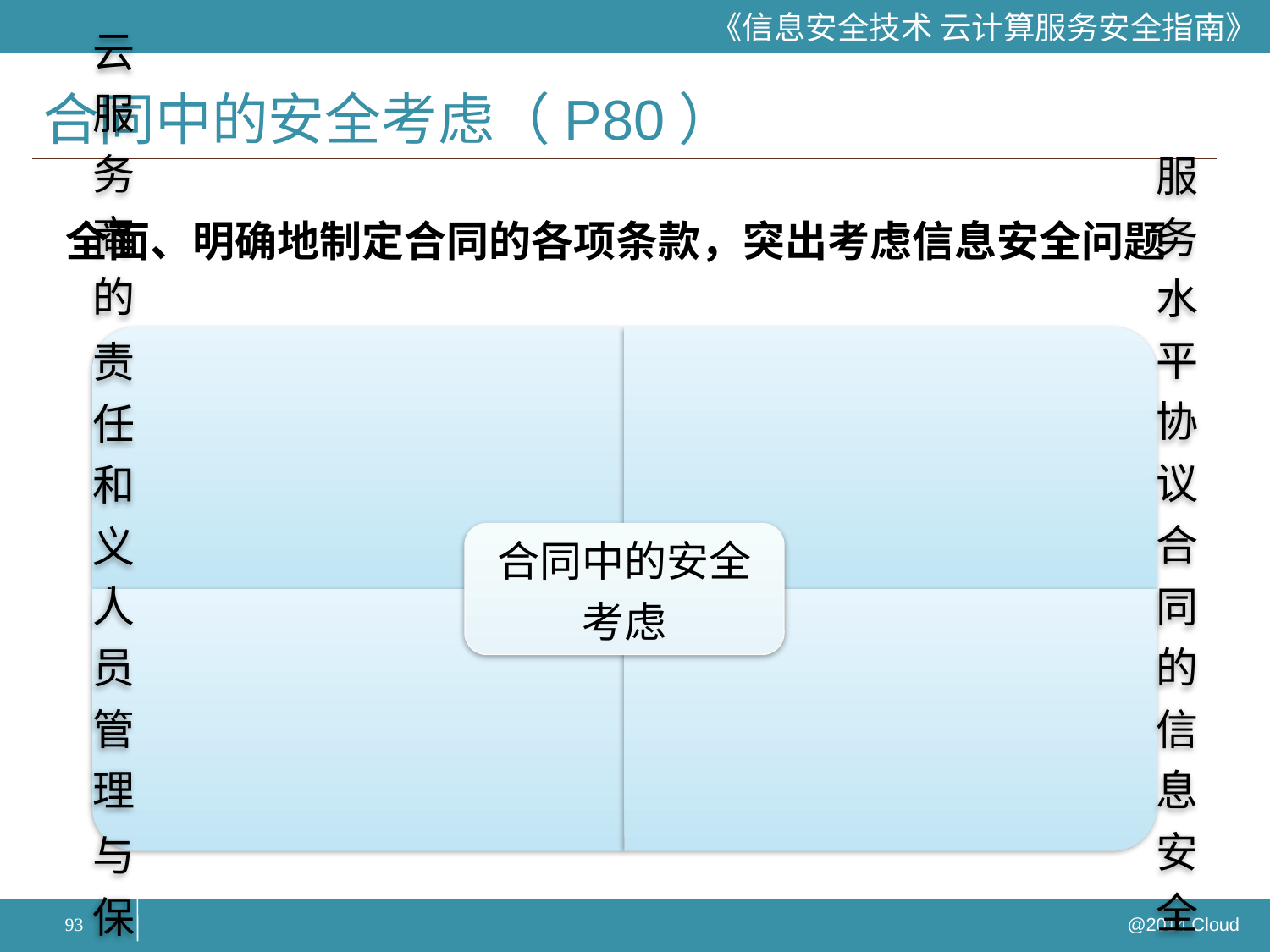

# 合同中的安全考虑（P80）
全面、明确地制定合同的各项条款，突出考虑信息安全问题
合同中的安全考虑
93